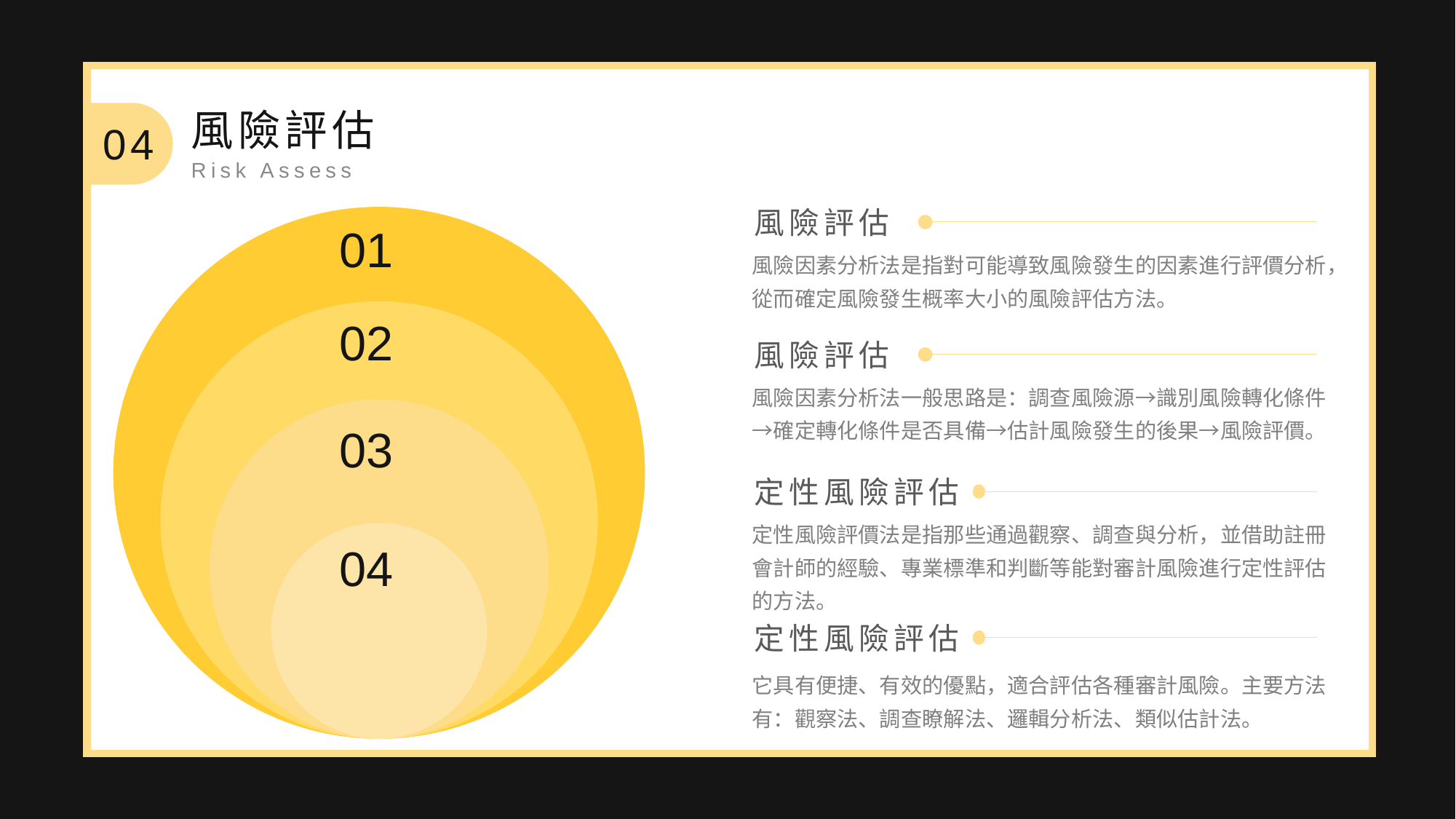

風險評估
Risk Assessment

04
風險評估

01

風險因素分析法是指對可能導致風險發生的因素進行評價分析，從而確定風險發生概率大小的風險評估方法。

02
風險評估

風險因素分析法一般思路是：調查風險源→識別風險轉化條件→確定轉化條件是否具備→估計風險發生的後果→風險評價。

03
定性風險評估

定性風險評價法是指那些通過觀察、調查與分析，並借助註冊會計師的經驗、專業標準和判斷等能對審計風險進行定性評估的方法。

04
定性風險評估

它具有便捷、有效的優點，適合評估各種審計風險。主要方法有：觀察法、調查瞭解法、邏輯分析法、類似估計法。